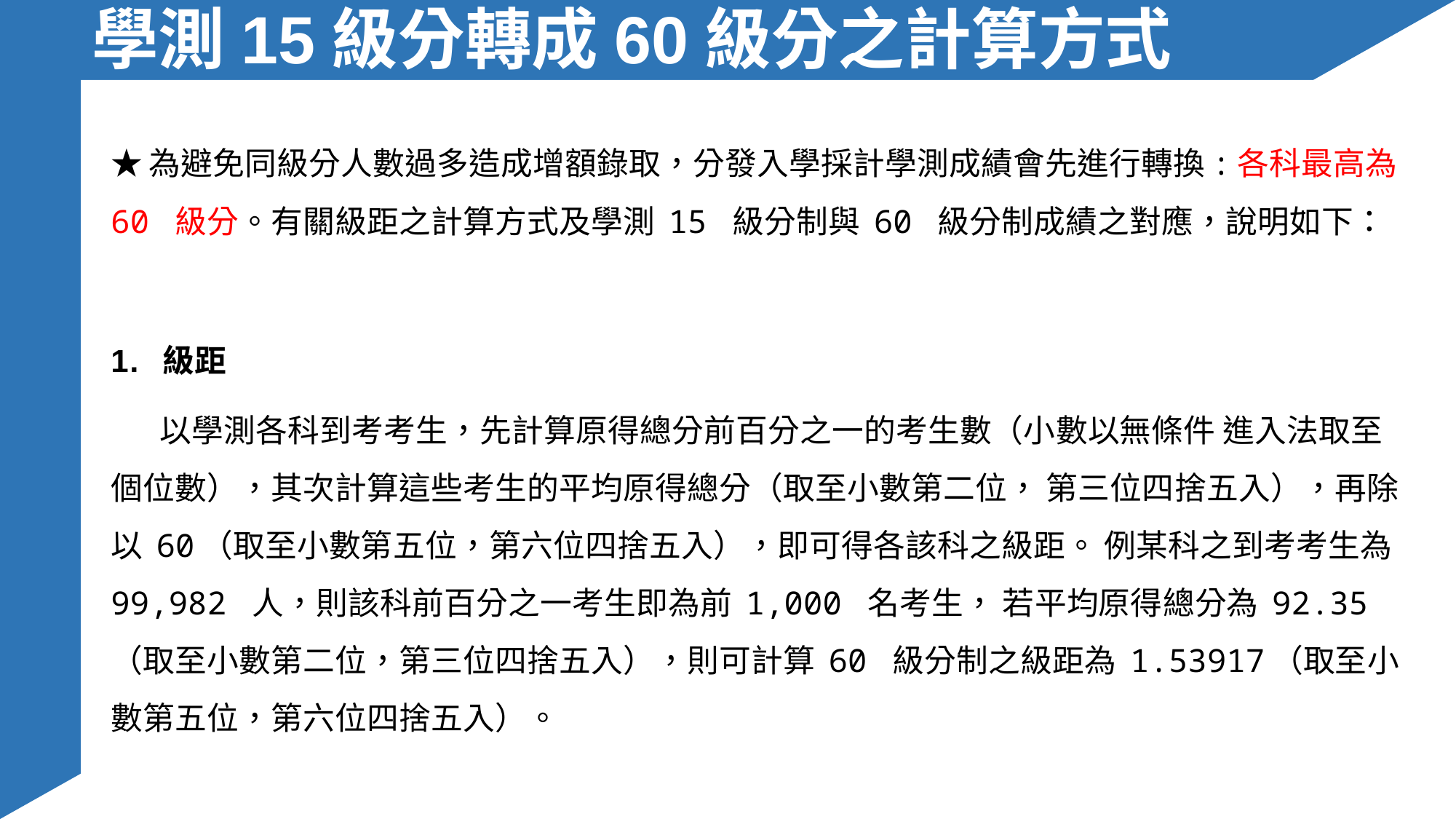

# 學測15級分轉成60級分之計算方式
★為避免同級分人數過多造成增額錄取，分發入學採計學測成績會先進行轉換:各科最高為 60 級分。有關級距之計算方式及學測 15 級分制與 60 級分制成績之對應，說明如下：

級距
      以學測各科到考考生，先計算原得總分前百分之一的考生數（小數以無條件 進入法取至個位數），其次計算這些考生的平均原得總分（取至小數第二位， 第三位四捨五入），再除以 60（取至小數第五位，第六位四捨五入），即可得各該科之級距。 例某科之到考考生為 99,982 人，則該科前百分之一考生即為前 1,000 名考生， 若平均原得總分為 92.35（取至小數第二位，第三位四捨五入），則可計算 60 級分制之級距為 1.53917（取至小數第五位，第六位四捨五入）。